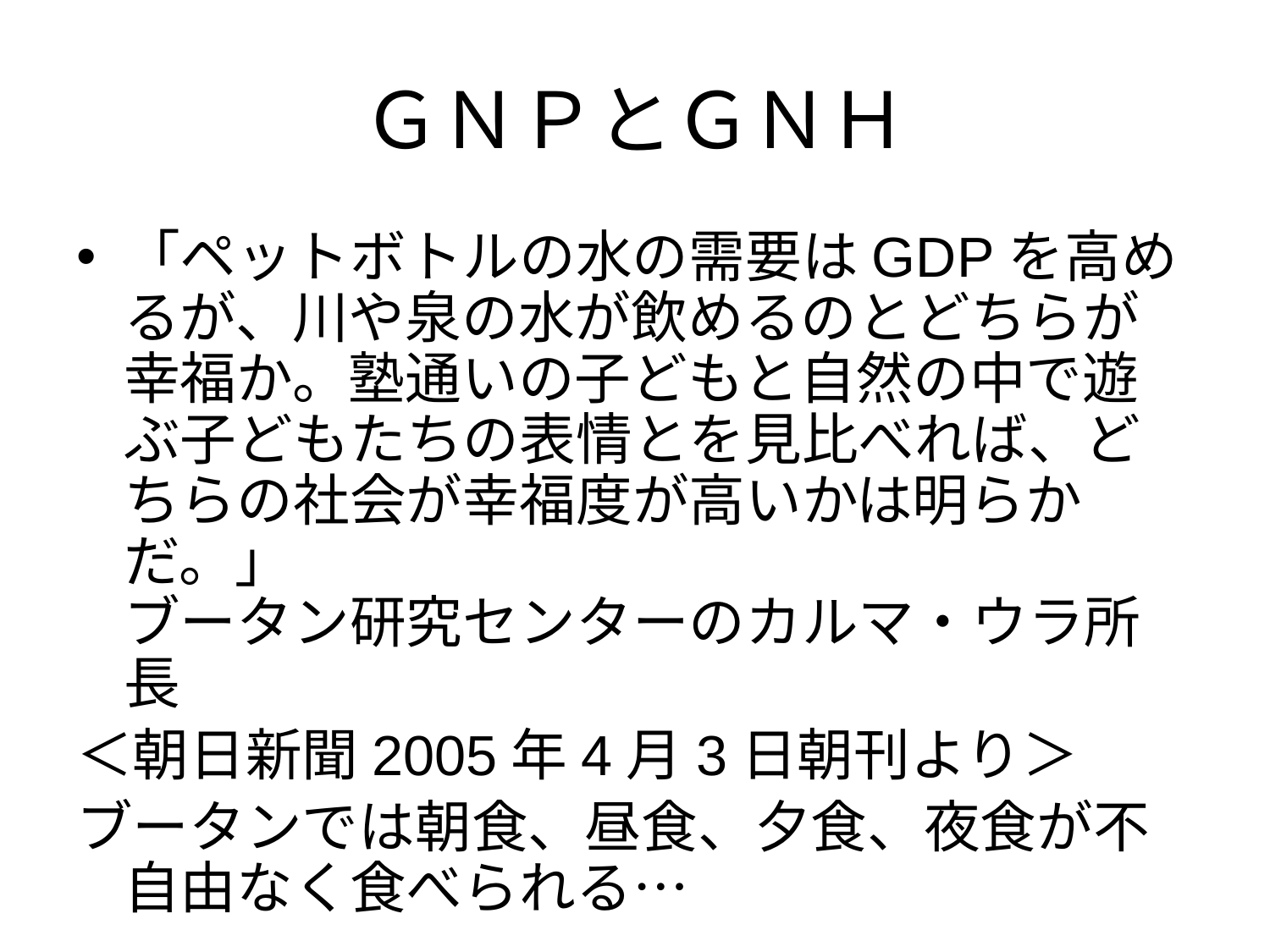

# ＧＮＰとＧＮＨ
「ペットボトルの水の需要はGDPを高めるが、川や泉の水が飲めるのとどちらが幸福か。塾通いの子どもと自然の中で遊ぶ子どもたちの表情とを見比べれば、どちらの社会が幸福度が高いかは明らかだ。」
ブータン研究センターのカルマ・ウラ所長
＜朝日新聞2005年4月3日朝刊より＞
ブータンでは朝食、昼食、夕食、夜食が不自由なく食べられる…